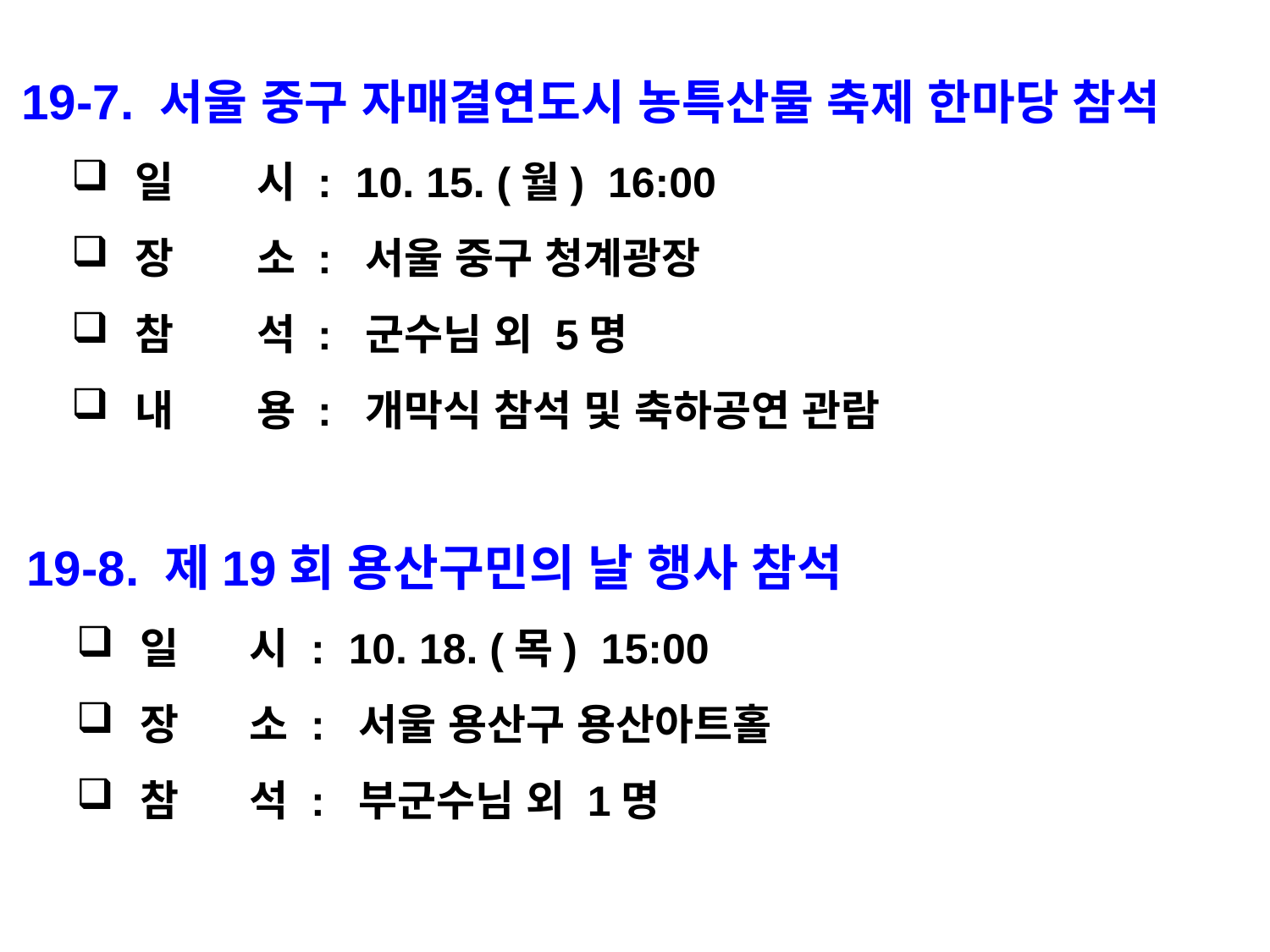

19-7. 서울 중구 자매결연도시 농특산물 축제 한마당 참석
일       시 :  10. 15. (월)  16:00
장       소 :  서울 중구 청계광장
참       석 :  군수님 외 5명
내       용 :  개막식 참석 및 축하공연 관람

 19-8. 제19회 용산구민의 날 행사 참석
일      시 :  10. 18. (목)  15:00
장      소 :  서울 용산구 용산아트홀
참      석 :  부군수님 외 1명